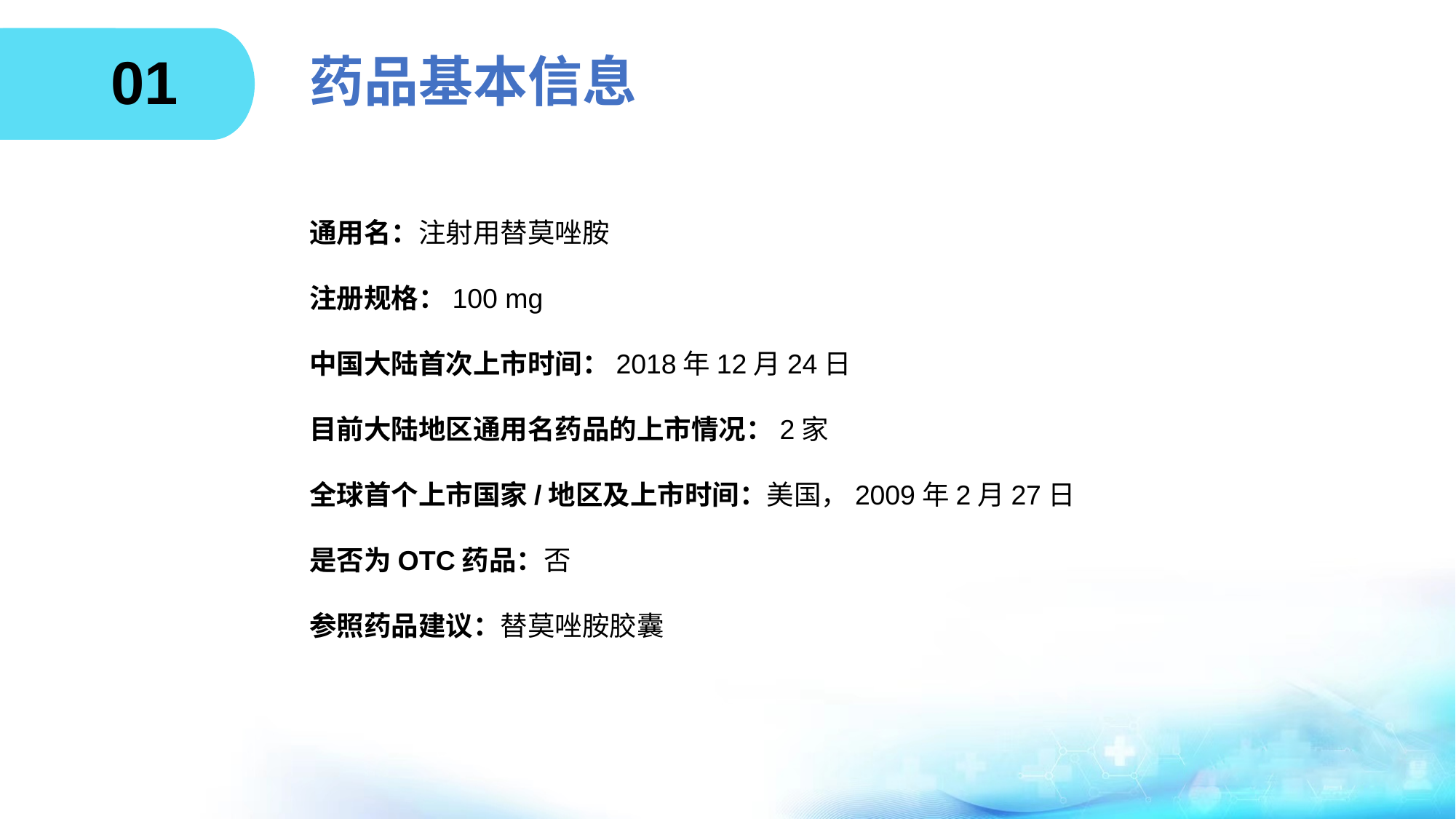

01
# 药品基本信息
通用名：注射用替莫唑胺
注册规格：100 mg
中国大陆首次上市时间：2018年12月24日
目前大陆地区通用名药品的上市情况：2家
全球首个上市国家/地区及上市时间：美国，2009年2月27日
是否为OTC药品：否
参照药品建议：替莫唑胺胶囊